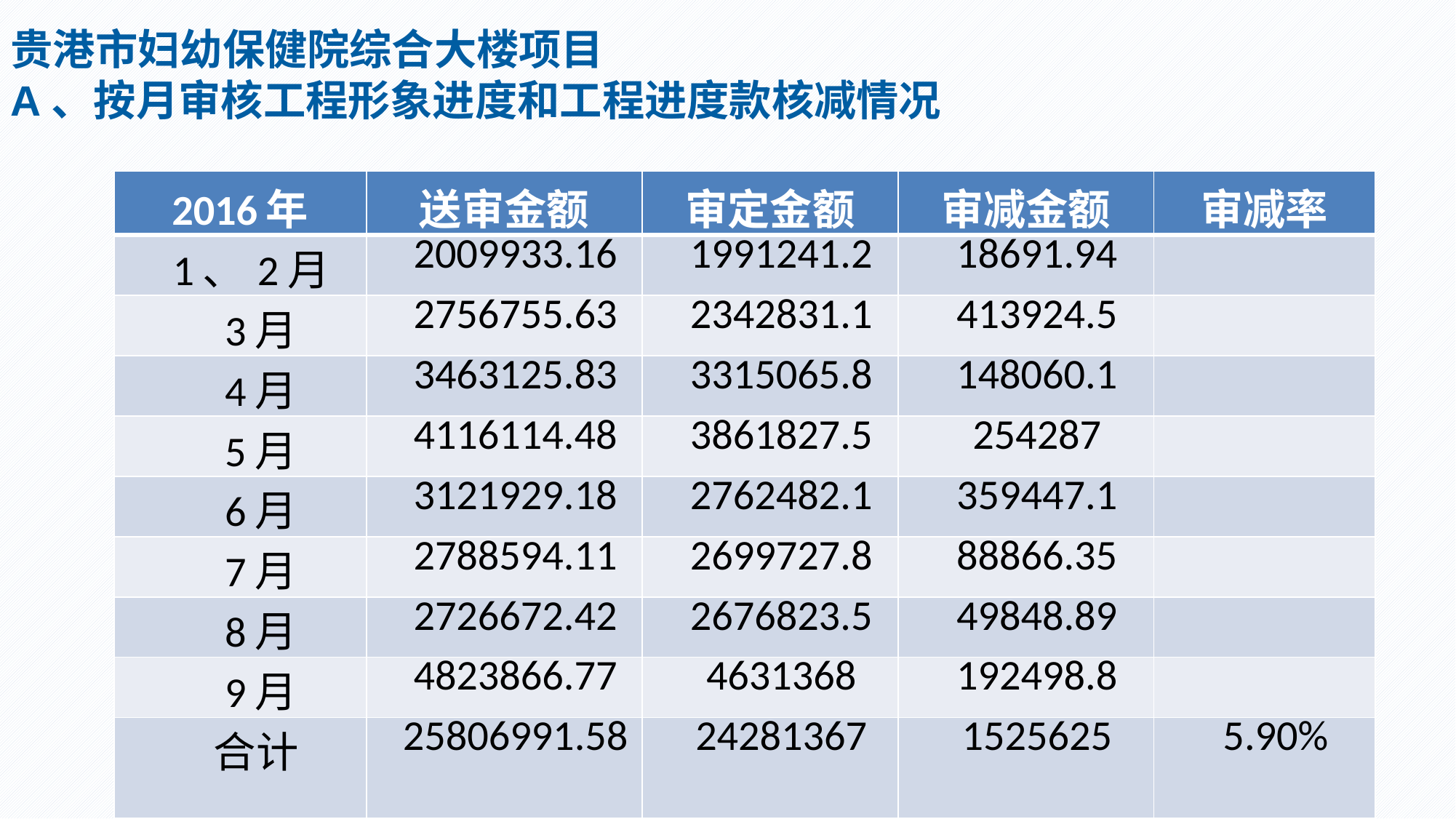

贵港市妇幼保健院综合大楼项目
A、按月审核工程形象进度和工程进度款核减情况
| 2016年 | 送审金额 | 审定金额 | 审减金额 | 审减率 |
| --- | --- | --- | --- | --- |
| 1、2月 | 2009933.16 | 1991241.2 | 18691.94 |  |
| 3月 | 2756755.63 | 2342831.1 | 413924.5 |  |
| 4月 | 3463125.83 | 3315065.8 | 148060.1 |  |
| 5月 | 4116114.48 | 3861827.5 | 254287 |  |
| 6月 | 3121929.18 | 2762482.1 | 359447.1 |  |
| 7月 | 2788594.11 | 2699727.8 | 88866.35 |  |
| 8月 | 2726672.42 | 2676823.5 | 49848.89 |  |
| 9月 | 4823866.77 | 4631368 | 192498.8 |  |
| 合计 | 25806991.58 | 24281367 | 1525625 | 5.90% |